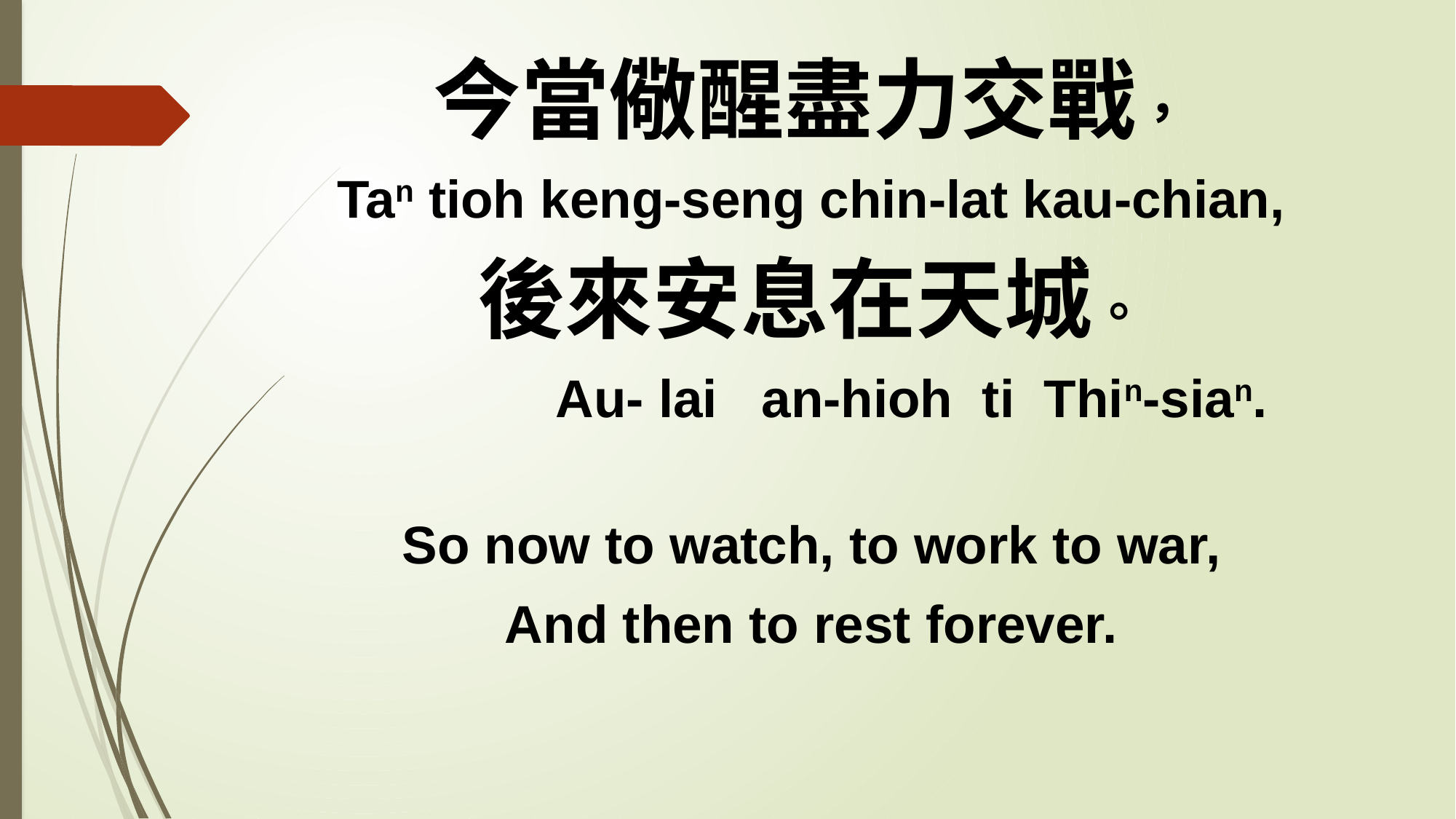

今當儆醒盡力交戰，
 Tan tioh keng-seng chin-lat kau-chian,
後來安息在天城。
                  Au- lai   an-hioh  ti  Thin-sian.

So now to watch, to work to war,
And then to rest forever.